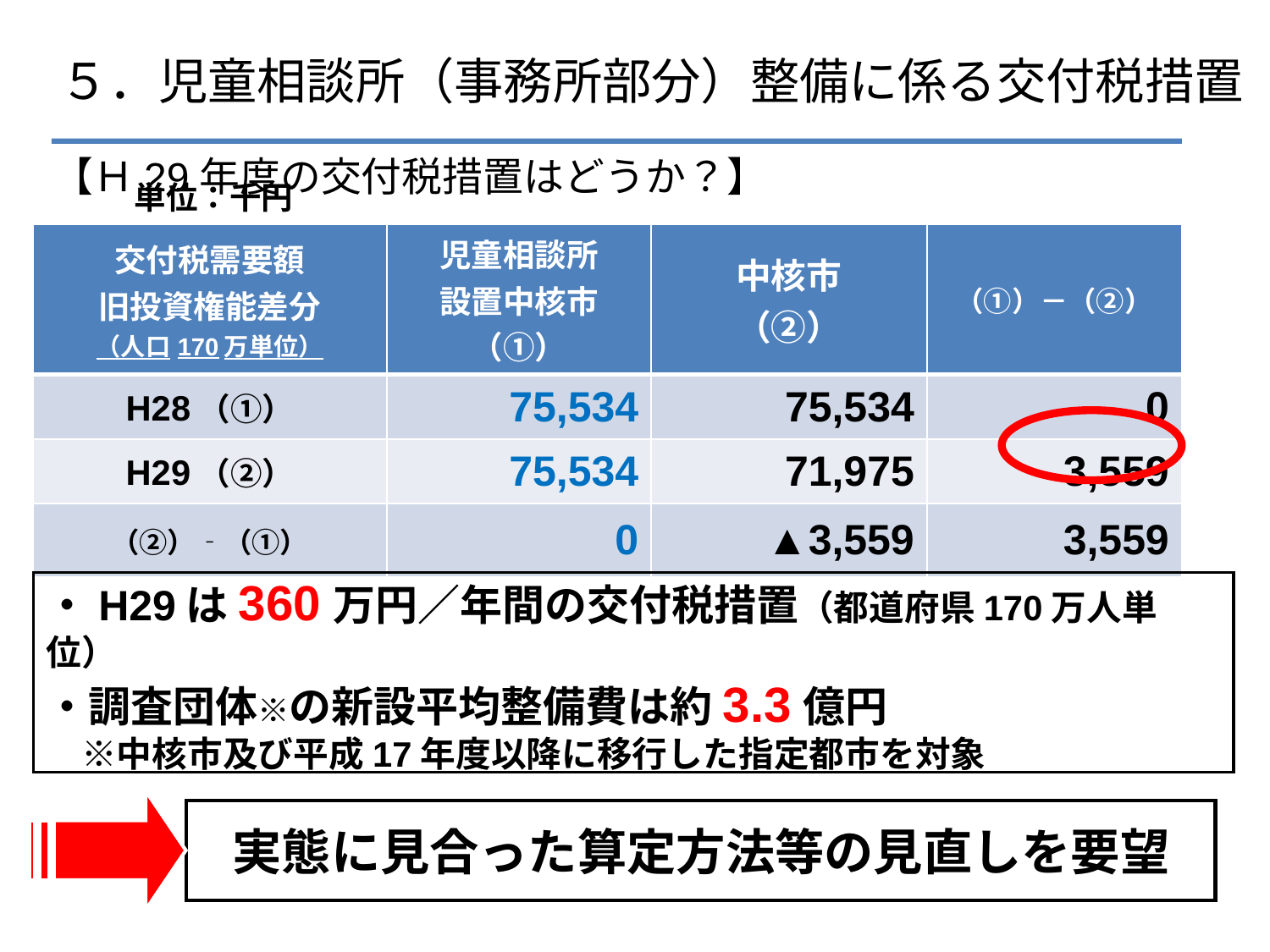

５．児童相談所（事務所部分）整備に係る交付税措置

　【Ｈ29年度の交付税措置はどうか？】　　　　　　　　　　　　単位：千円

| 交付税需要額 旧投資権能差分 （人口170万単位） | 児童相談所 設置中核市 （①） | 中核市 （②） | （①）－（②） |
| --- | --- | --- | --- |
| H28（①） | 75,534 | 75,534 | 0 |
| H29（②） | 75,534 | 71,975 | 3,559 |
| （②）‐（①） | 0 | ▲3,559 | 3,559 |

・H29は360万円／年間の交付税措置（都道府県170万人単位）
・調査団体※の新設平均整備費は約3.3億円
　※中核市及び平成17年度以降に移行した指定都市を対象

実態に見合った算定方法等の見直しを要望